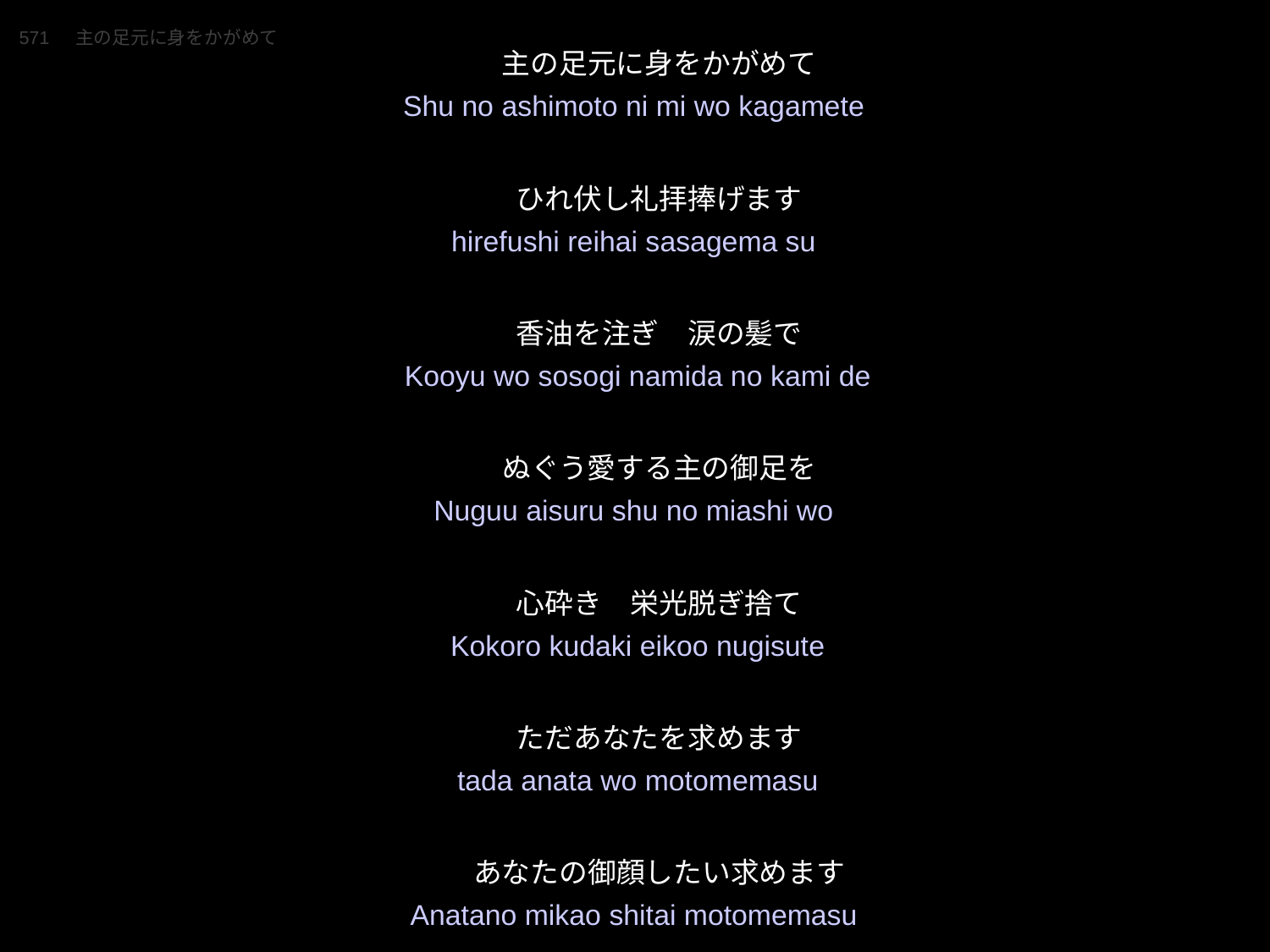

20230312.pptx
しゅのあしもとにみをかがめてひれふしれいはいささげます
★W
主の足元に身をかがめて

ひれ伏し礼拝捧げます

香油を注ぎ　涙の髪で

ぬぐう愛する主の御足を

心砕き　栄光脱ぎ捨て

ただあなたを求めます

あなたの御顔したい求めます

賛美ささげます
571　主の足元に身をかがめて
Shu no ashimoto ni mi wo kagamete

hirefushi reihai sasagema su

Kooyu wo sosogi namida no kami de

Nuguu aisuru shu no miashi wo

 Kokoro kudaki eikoo nugisute

tada anata wo motomemasu

Anatano mikao shitai motomemasu

Sambi sasagemasu
★４